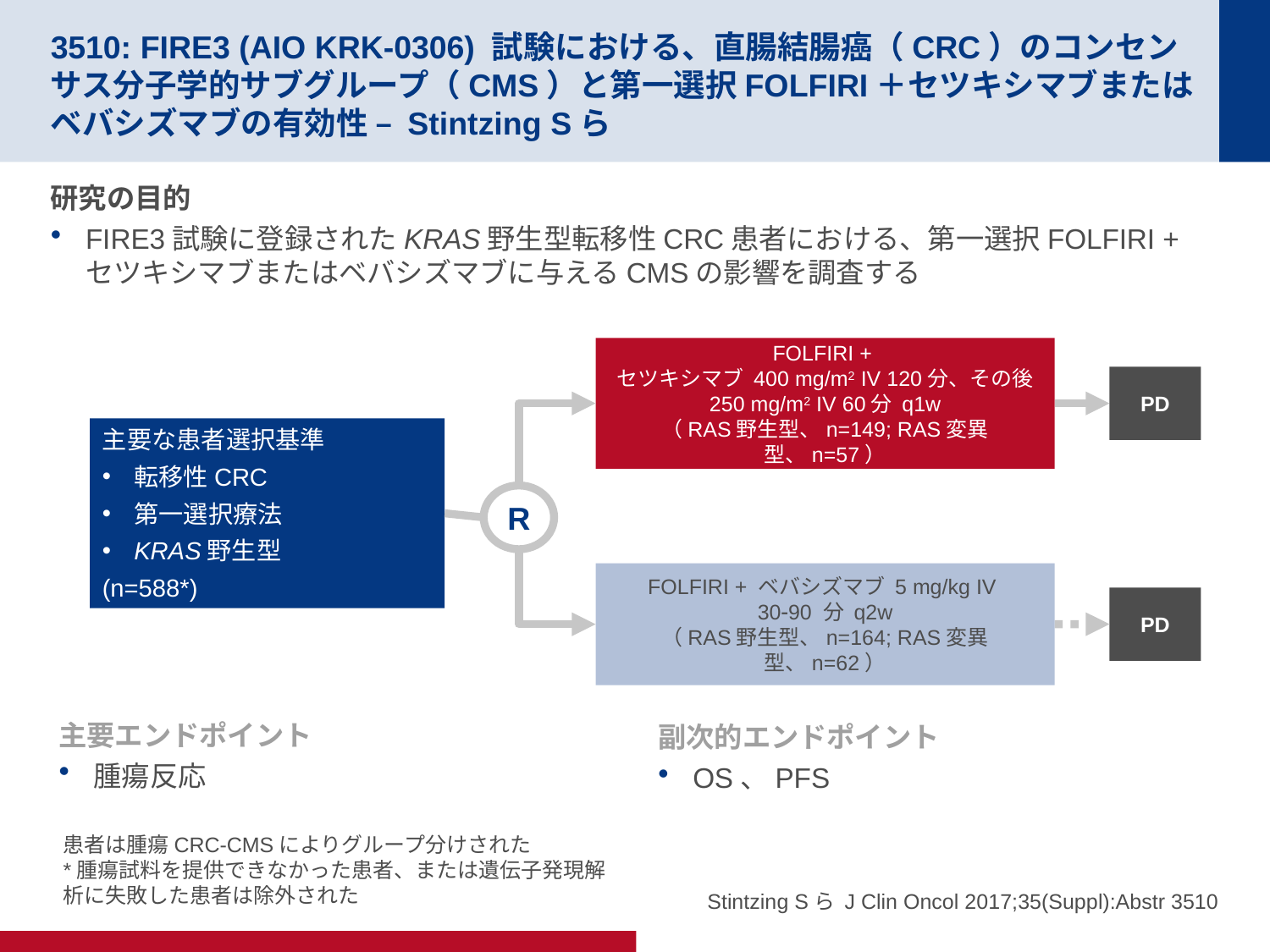

# 3510: FIRE3 (AIO KRK-0306) 試験における、直腸結腸癌（CRC）のコンセンサス分子学的サブグループ（CMS）と第一選択FOLFIRI＋セツキシマブまたはベバシズマブの有効性 – Stintzing Sら
研究の目的
FIRE3試験に登録されたKRAS野生型転移性CRC患者における、第一選択FOLFIRI + セツキシマブまたはベバシズマブに与えるCMSの影響を調査する
FOLFIRI +
セツキシマブ 400 mg/m2 IV 120分、その後
250 mg/m2 IV 60分 q1w
（RAS野生型、n=149; RAS変異型、n=57）
PD
主要な患者選択基準
転移性CRC
第一選択療法
KRAS野生型
(n=588*)
R
FOLFIRI + ベバシズマブ 5 mg/kg IV
30−90 分 q2w
（RAS野生型、n=164; RAS変異型、n=62）
PD
主要エンドポイント
腫瘍反応
副次的エンドポイント
OS、PFS
患者は腫瘍CRC-CMSによりグループ分けされた
*腫瘍試料を提供できなかった患者、または遺伝子発現解析に失敗した患者は除外された
Stintzing Sら J Clin Oncol 2017;35(Suppl):Abstr 3510